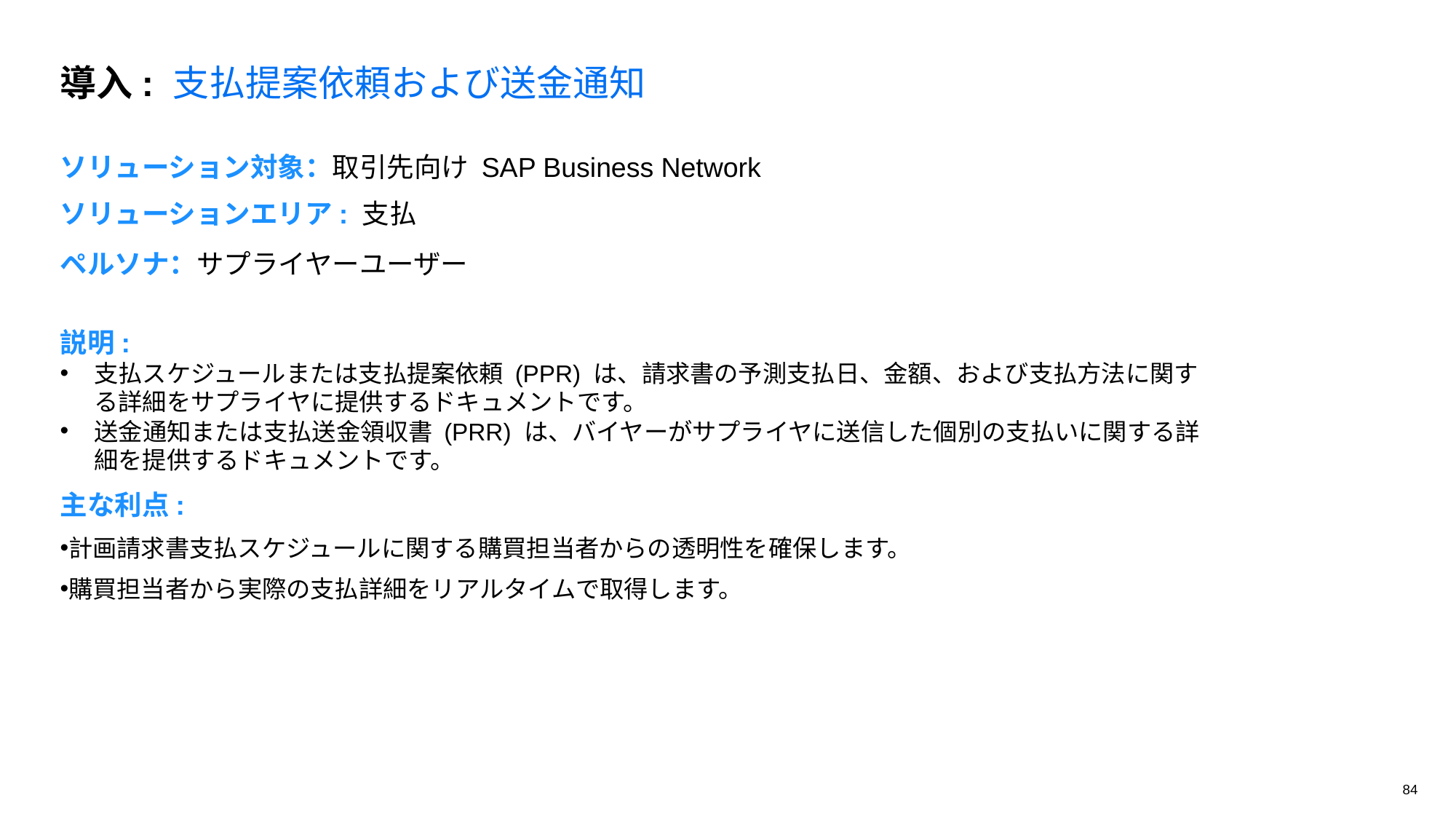

導入: 支払提案依頼および送金通知
ソリューション対象：取引先向け SAP Business Network
# ソリューションエリア: 支払
ペルソナ：サプライヤーユーザー
説明:
支払スケジュールまたは支払提案依頼 (PPR) は、請求書の予測支払日、金額、および支払方法に関する詳細をサプライヤに提供するドキュメントです。
送金通知または支払送金領収書 (PRR) は、バイヤーがサプライヤに送信した個別の支払いに関する詳細を提供するドキュメントです。
主な利点:
計画請求書支払スケジュールに関する購買担当者からの透明性を確保します。
購買担当者から実際の支払詳細をリアルタイムで取得します。